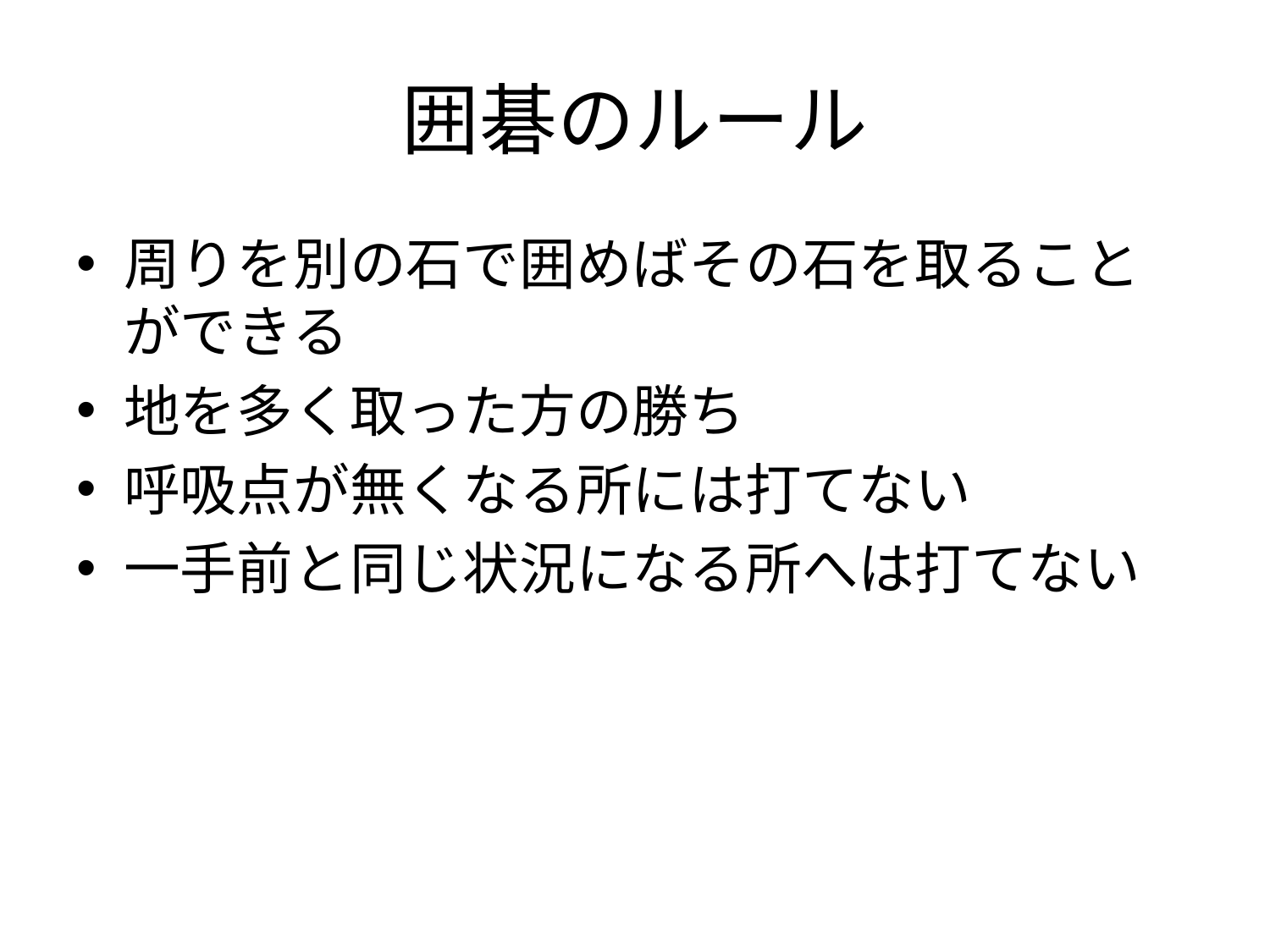

# 囲碁のルール
周りを別の石で囲めばその石を取ることができる
地を多く取った方の勝ち
呼吸点が無くなる所には打てない
一手前と同じ状況になる所へは打てない